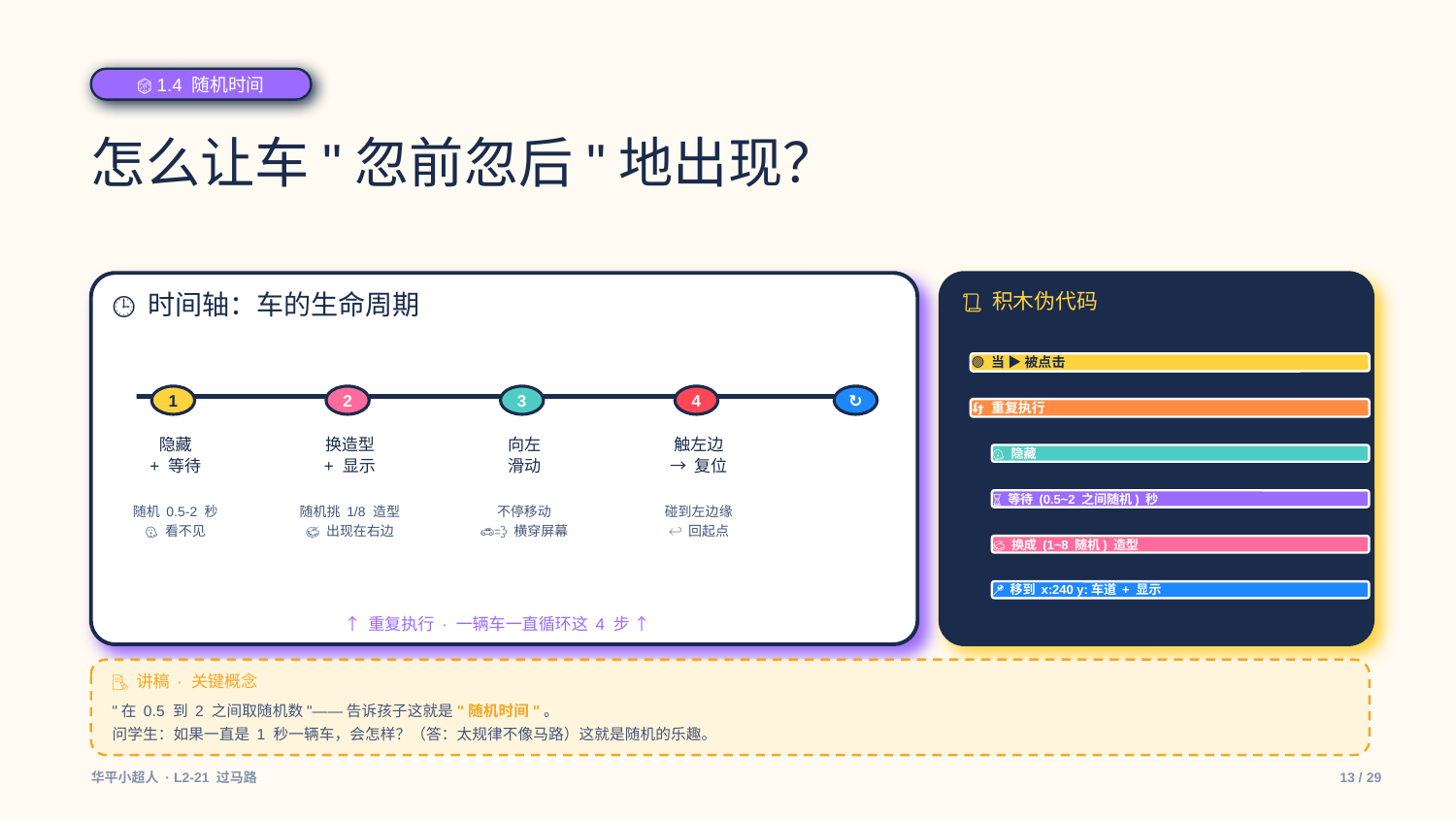

🎲 1.4 随机时间
怎么让车"忽前忽后"地出现？

🕒 时间轴：车的生命周期
📜 积木伪代码
🟢 当 ▶ 被点击
1
2
3
4
↻
🔄 重复执行

隐藏
+ 等待
换造型
+ 显示
向左
滑动
触左边
→ 复位
👻 隐藏
⏳ 等待 (0.5~2 之间随机) 秒
随机 0.5-2 秒
👻 看不见
随机挑 1/8 造型
🎨 出现在右边
不停移动
🚗💨 横穿屏幕
碰到左边缘
↩ 回起点
🎨 换成 (1~8 随机) 造型
📍 移到 x:240 y:车道 + 显示
↑ 重复执行 · 一辆车一直循环这 4 步 ↑

📝 讲稿 · 关键概念
"在 0.5 到 2 之间取随机数"——告诉孩子这就是"随机时间"。
问学生：如果一直是 1 秒一辆车，会怎样？（答：太规律不像马路）这就是随机的乐趣。
华平小超人 · L2-21 过马路
13 / 29